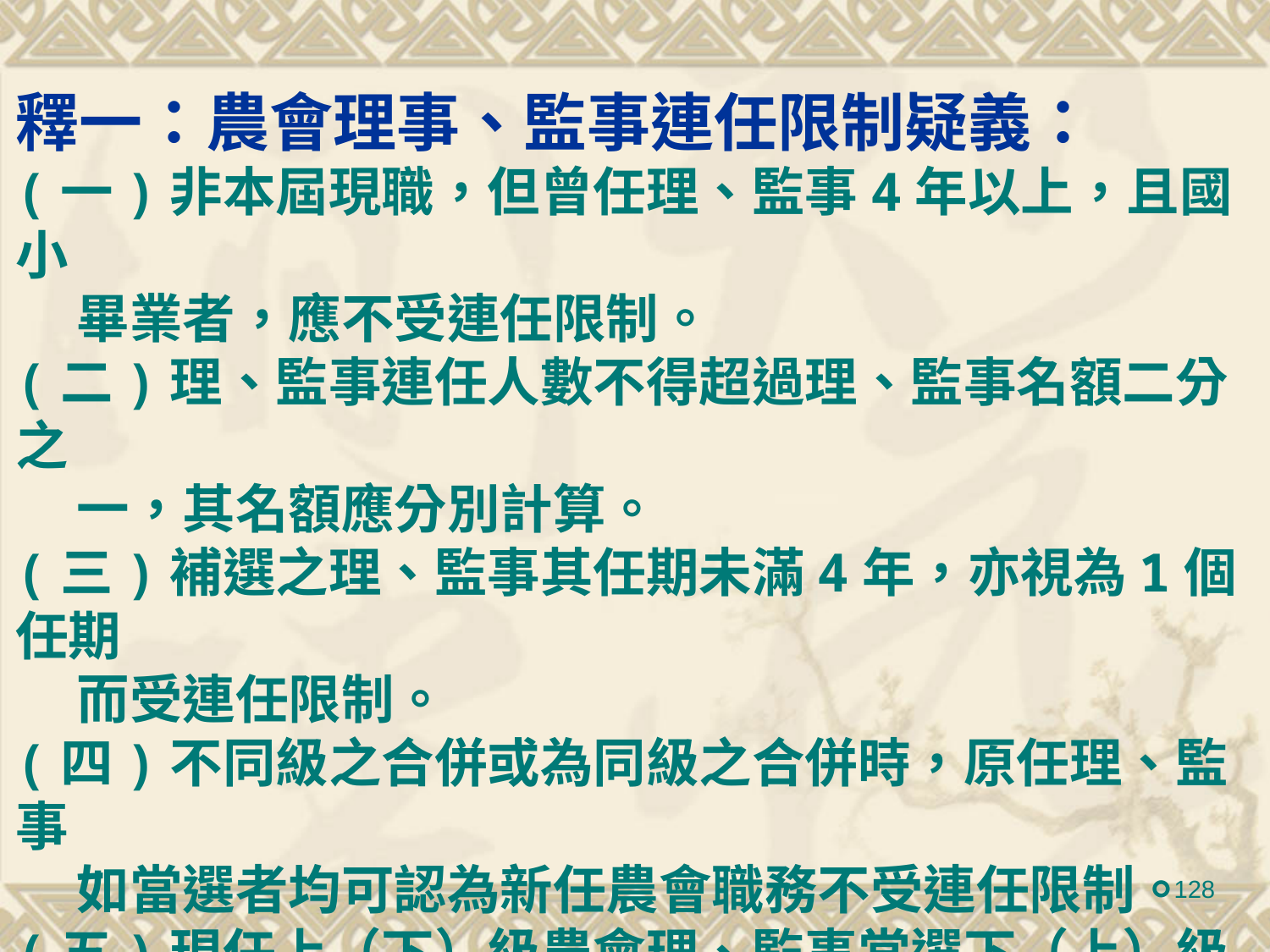

釋一：農會理事、監事連任限制疑義：
(一)非本屆現職，但曾任理、監事4年以上，且國小
    畢業者，應不受連任限制。
(二)理、監事連任人數不得超過理、監事名額二分之
    一，其名額應分別計算。
(三)補選之理、監事其任期未滿4年，亦視為1個任期
    而受連任限制。
(四)不同級之合併或為同級之合併時，原任理、監事
    如當選者均可認為新任農會職務不受連任限制。
(五)現任上（下）級農會理、監事當選下（上）級農
    會理、監事，或現任理（監）事當選為監（理）
    事，均不受連任限制。

128